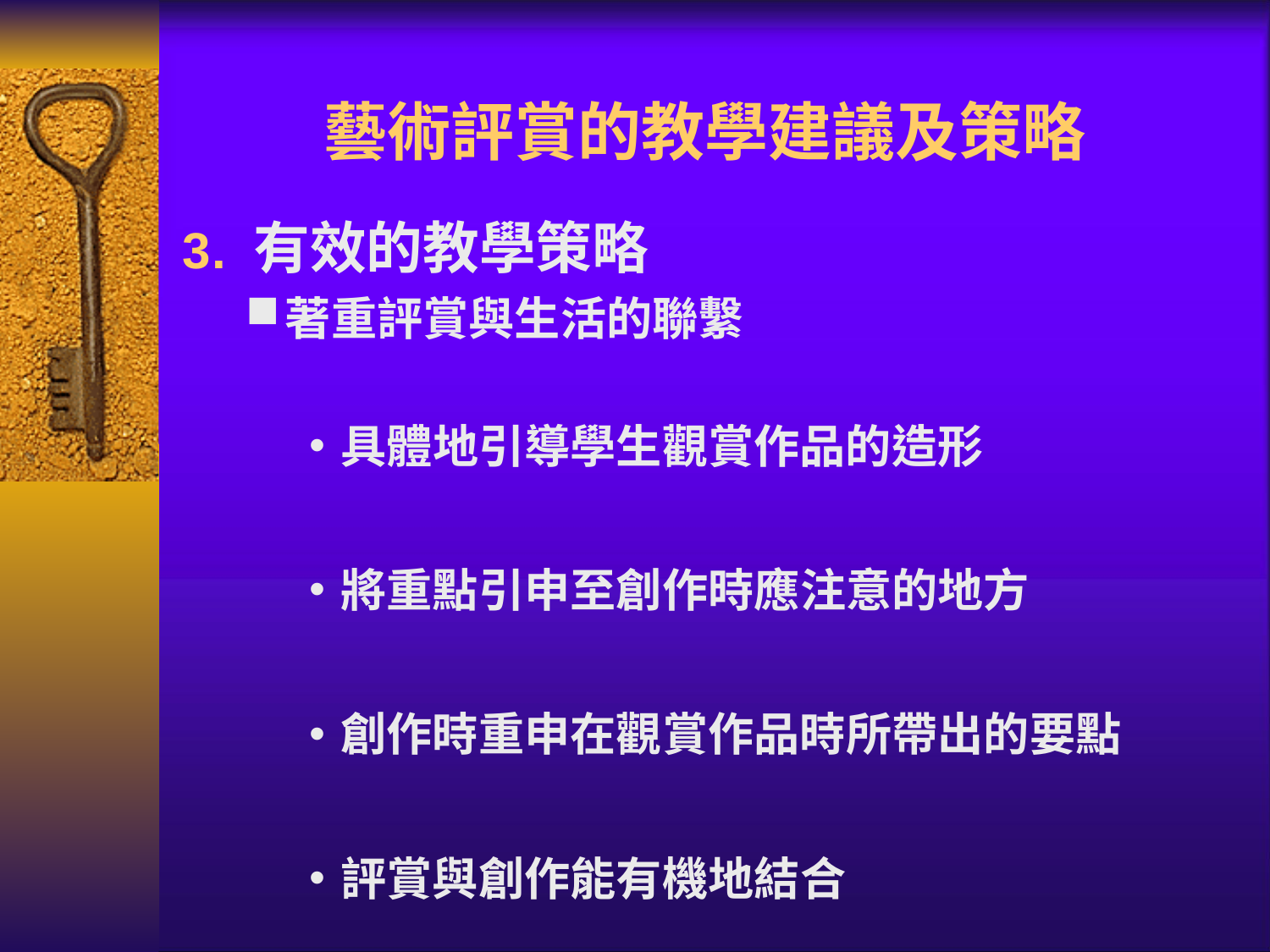

藝術評賞的教學建議及策略
有效的教學策略
著重評賞與生活的聯繫

具體地引導學生觀賞作品的造形

將重點引申至創作時應注意的地方

創作時重申在觀賞作品時所帶出的要點

評賞與創作能有機地結合